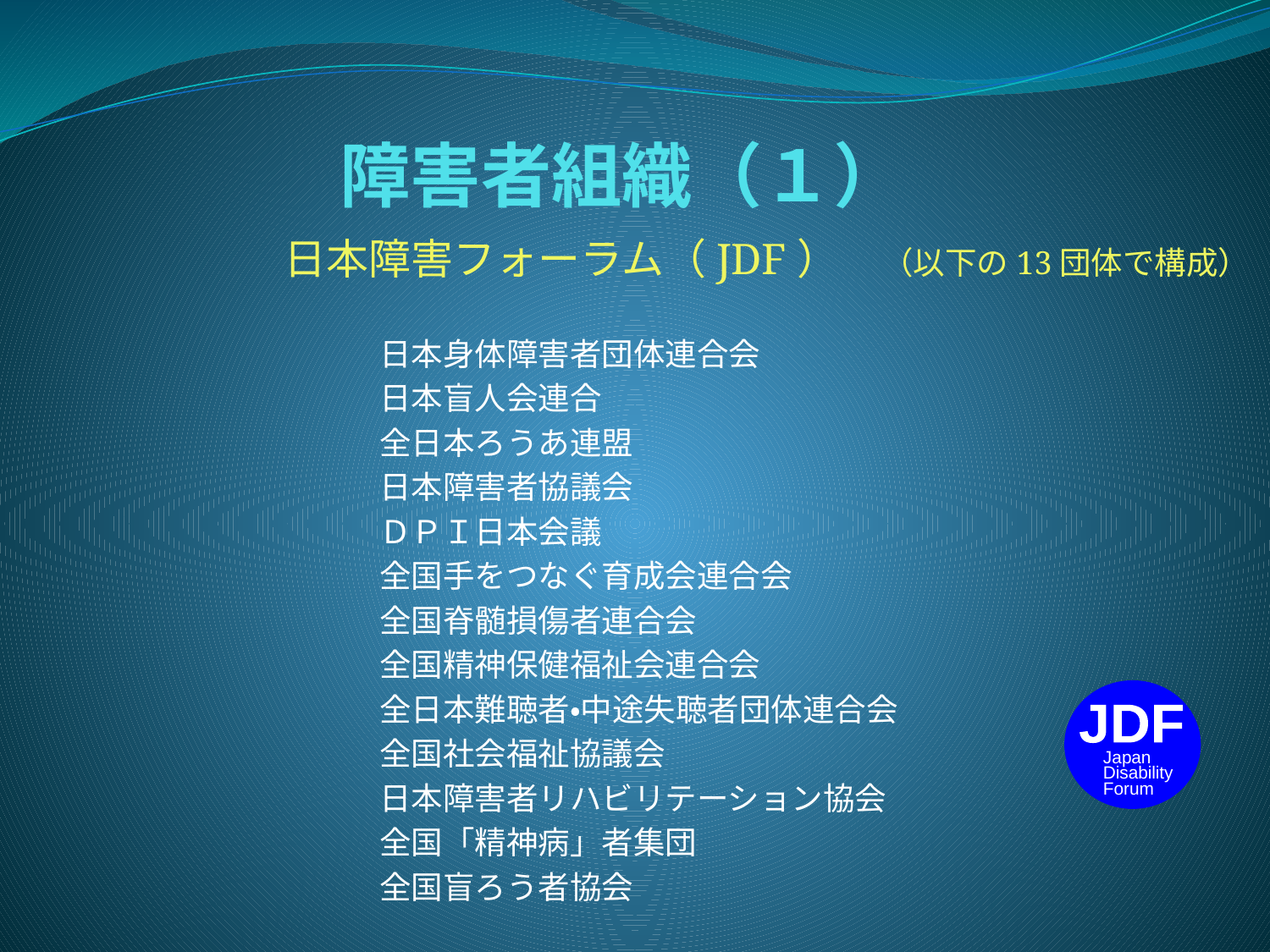

# 障害者組織（１）
日本障害フォーラム（JDF）　（以下の13団体で構成）

　　　日本身体障害者団体連合会
　　　日本盲人会連合
　　　全日本ろうあ連盟
　　　日本障害者協議会
　　　ＤＰＩ日本会議
　　　全国手をつなぐ育成会連合会
　　　全国脊髄損傷者連合会
　　　全国精神保健福祉会連合会
　　　全日本難聴者・中途失聴者団体連合会
　　　全国社会福祉協議会
　　　日本障害者リハビリテーション協会
　　　全国「精神病」者集団
　　　全国盲ろう者協会

JDF
Japan Disability
Forum